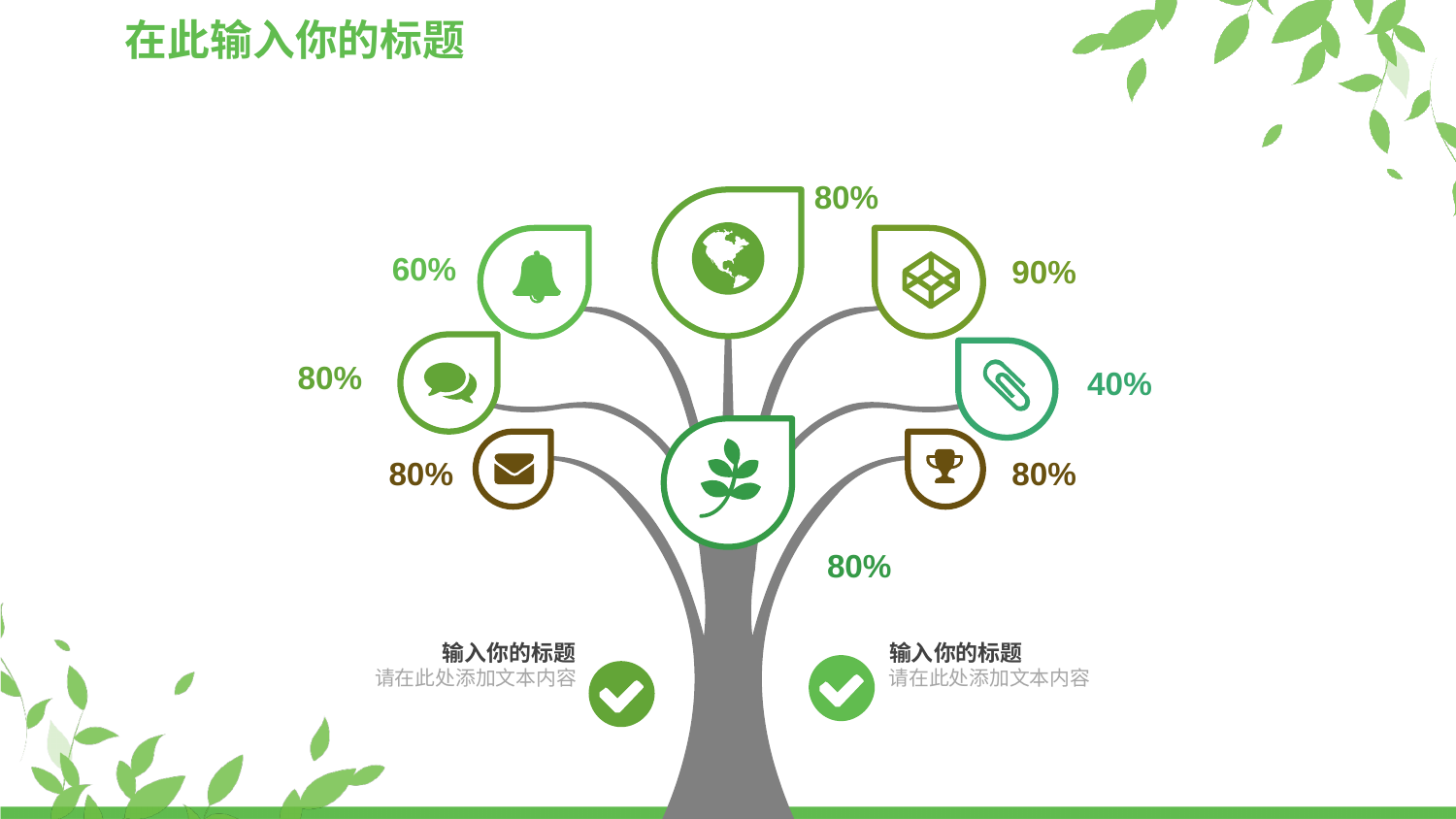

在此输入你的标题
80%

60%
90%

80%
40%

80%
80%

80%
输入你的标题
输入你的标题

请在此处添加文本内容
请在此处添加文本内容